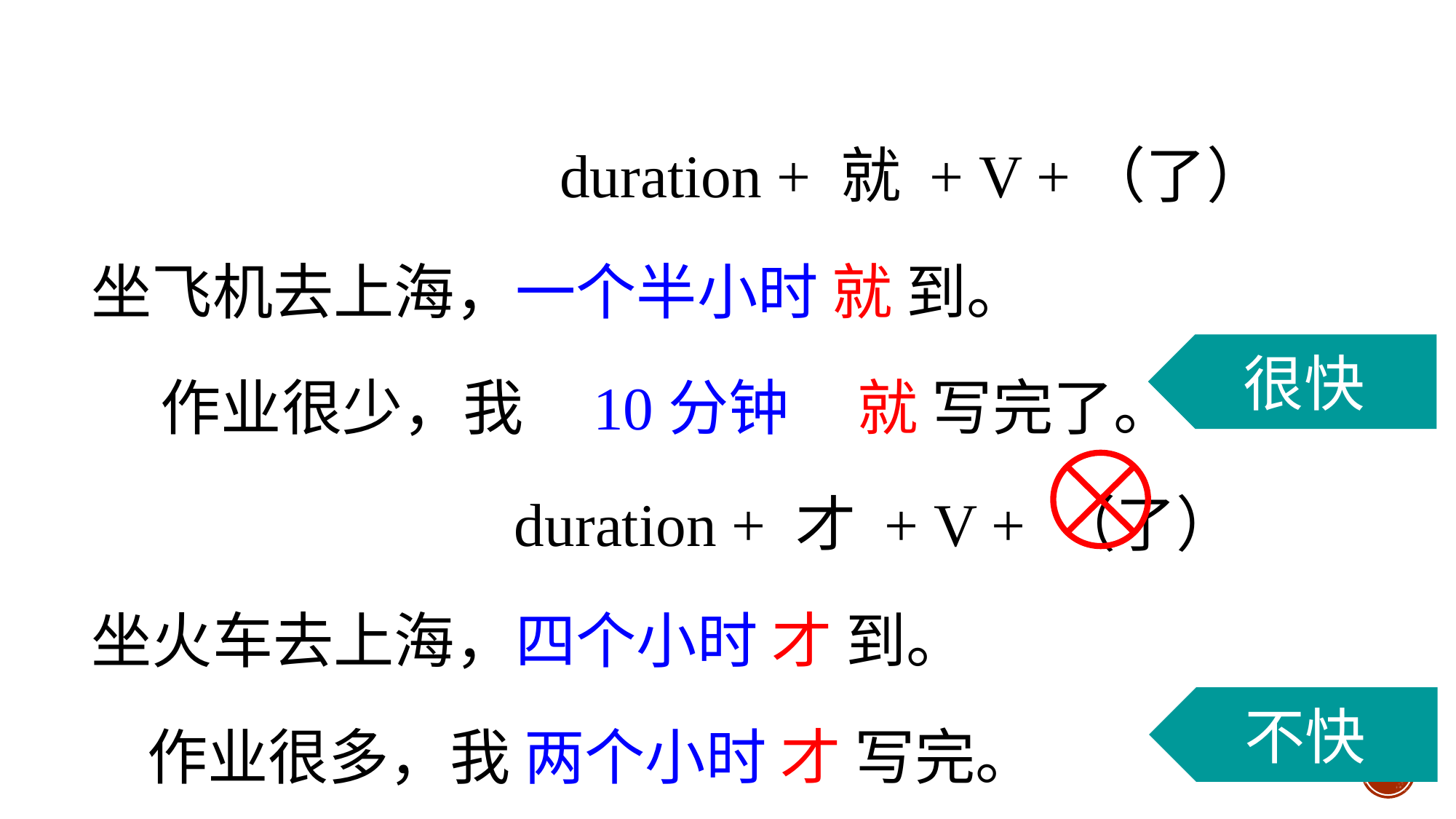

duration + 就 + V +（了）
坐飞机去上海，一个半小时 就 到。
    作业很少，我    10分钟     就 写完了。
                            duration + 才 + V + （了）
坐火车去上海，四个小时 才 到。
   作业很多，我 两个小时 才 写完。
很快

不快